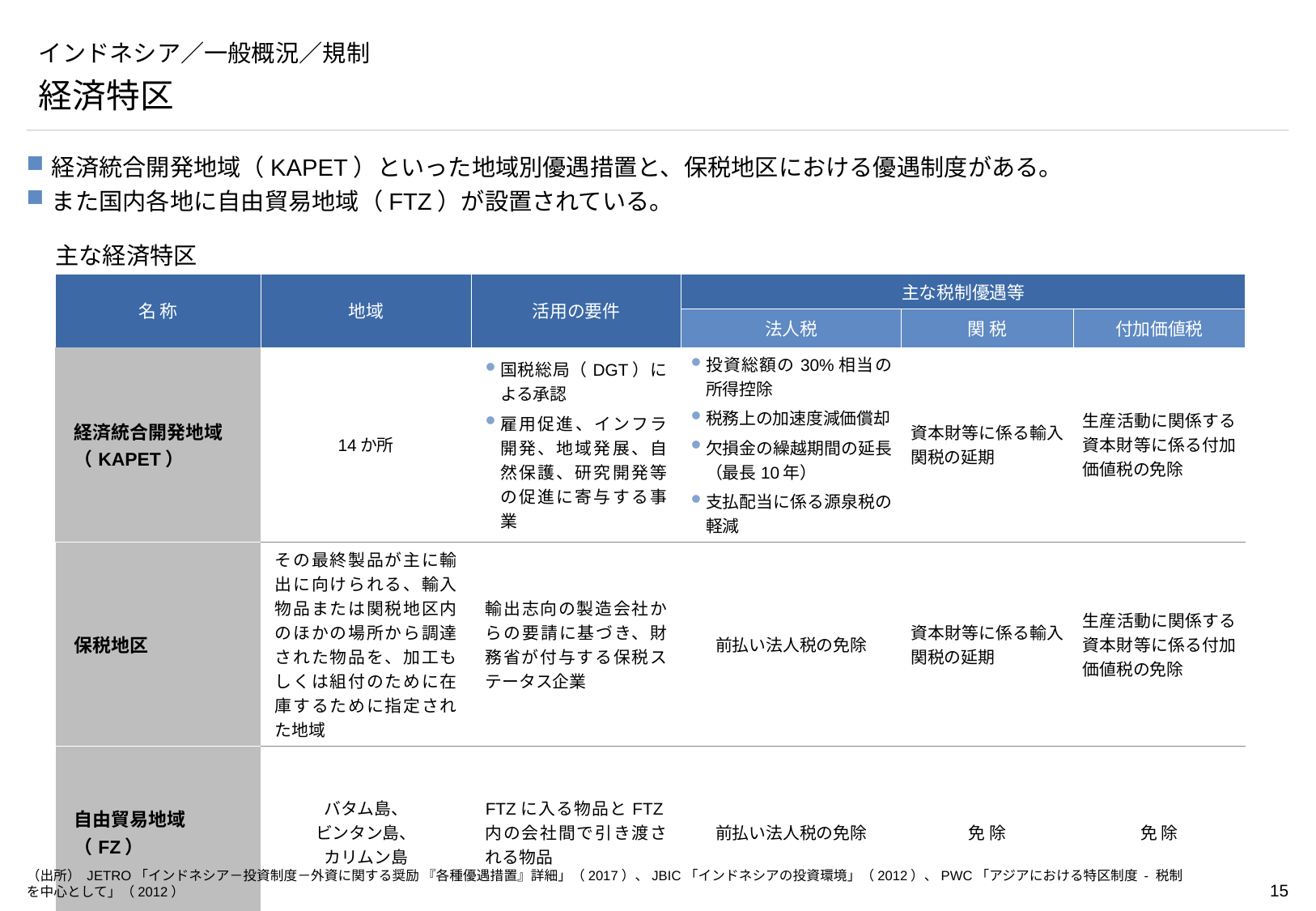

# インドネシア／一般概況／規制
経済特区
経済統合開発地域（KAPET）といった地域別優遇措置と、保税地区における優遇制度がある。
また国内各地に自由貿易地域（FTZ）が設置されている。
主な経済特区
| 名 称 | 地域 | 活用の要件 | 主な税制優遇等 |  |  |
| --- | --- | --- | --- | --- | --- |
|  |  |  | 法人税 | 関 税 | 付加価値税 |
| 経済統合開発地域（KAPET） | 14か所 | 国税総局（DGT）による承認 雇用促進、インフラ開発、地域発展、自然保護、研究開発等の促進に寄与する事業 | 投資総額の30%相当の所得控除 税務上の加速度減価償却 欠損金の繰越期間の延長（最長10年） 支払配当に係る源泉税の軽減 | 資本財等に係る輸入関税の延期 | 生産活動に関係する資本財等に係る付加価値税の免除 |
| 保税地区 | その最終製品が主に輸出に向けられる、輸入物品または関税地区内のほかの場所から調達された物品を、加工もしくは組付のために在庫するために指定された地域 | 輸出志向の製造会社からの要請に基づき、財務省が付与する保税ステータス企業 | 前払い法人税の免除 | 資本財等に係る輸入関税の延期 | 生産活動に関係する資本財等に係る付加価値税の免除 |
| 自由貿易地域 （FZ） | バタム島、 ビンタン島、 カリムン島 | FTZに入る物品とFTZ内の会社間で引き渡される物品 | 前払い法人税の免除 | 免 除 | 免 除 |
（出所） JETRO「インドネシア－投資制度－外資に関する奨励 『各種優遇措置』詳細」（2017）、JBIC「インドネシアの投資環境」（2012）、PWC「アジアにおける特区制度 - 税制を中心として」（2012）